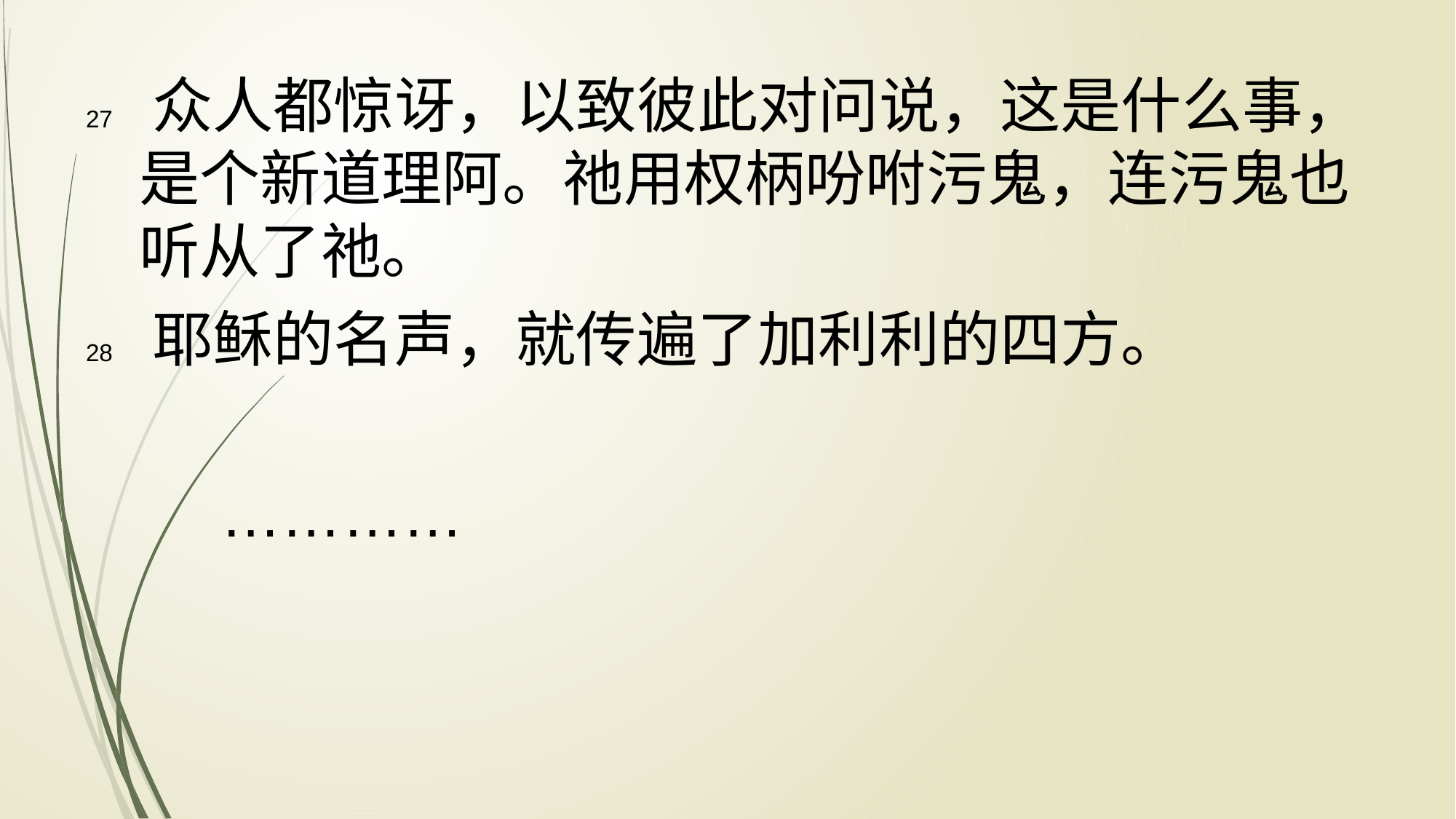

27     众人都惊讶，以致彼此对问说，这是什么事，是个新道理阿。祂用权柄吩咐污鬼，连污鬼也听从了祂。
28     耶稣的名声，就传遍了加利利的四方。

        …………